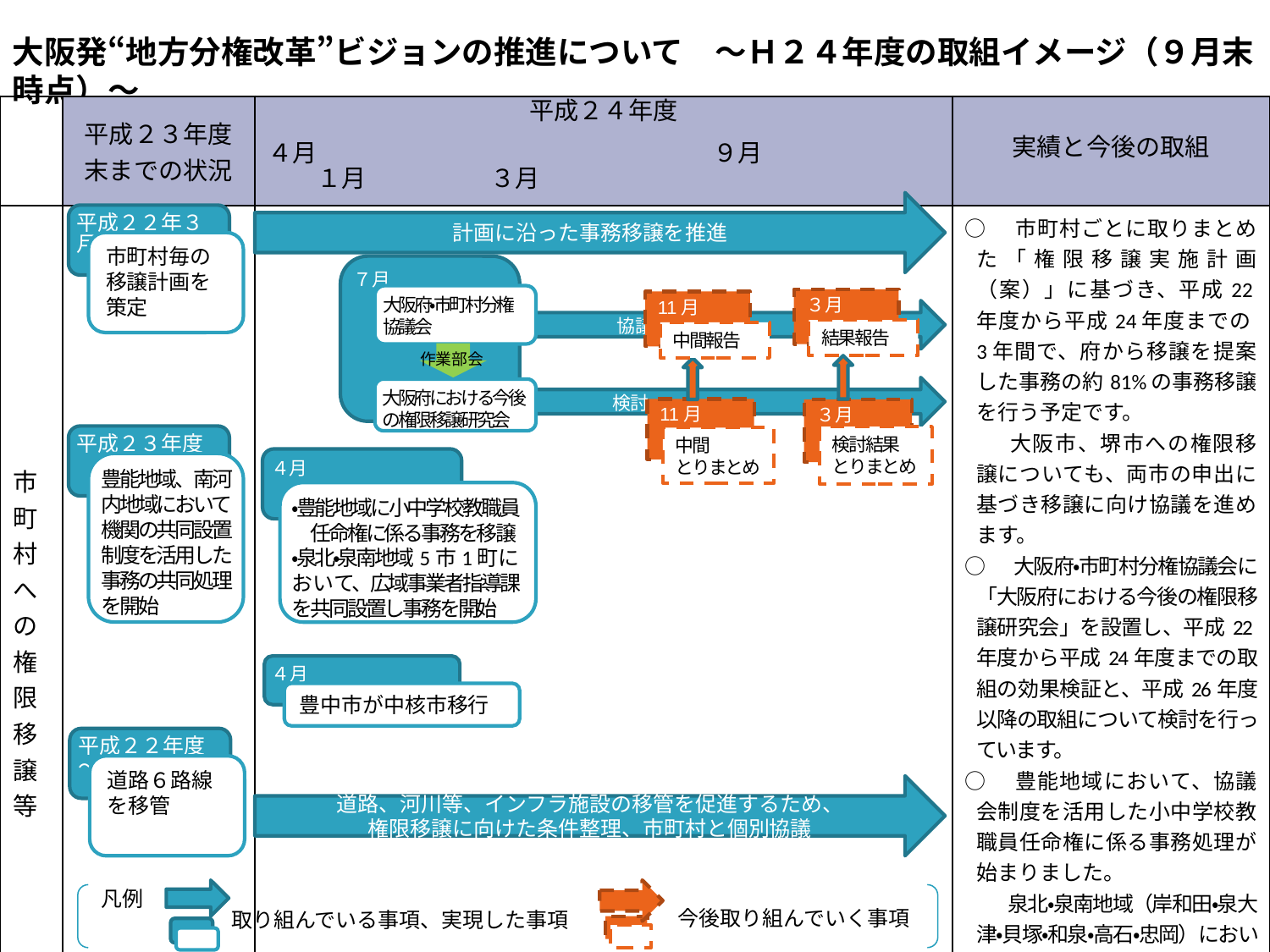

大阪発“地方分権改革”ビジョンの推進について　～Ｈ２４年度の取組イメージ（９月末時点）～
|  | 平成２３年度末までの状況 | 平成２４年度 | 実績と今後の取組 |
| --- | --- | --- | --- |
|  |  | ４月　　　　　　　　　　　　　　　　９月　　　　　　　　　１月　　　　　３月 |  |
| 市町村への権限移譲等 |  |  | ○　市町村ごとに取りまとめた「権限移譲実施計画（案）」に基づき、平成22年度から平成24年度までの3年間で、府から移譲を提案した事務の約81%の事務移譲を行う予定です。　 　　大阪市、堺市への権限移譲についても、両市の申出に基づき移譲に向け協議を進めます。 ○　大阪府・市町村分権協議会に「大阪府における今後の権限移譲研究会」を設置し、平成22年度から平成24年度までの取組の効果検証と、平成26年度以降の取組について検討を行っています。 ○　豊能地域において、協議会制度を活用した小中学校教職員任命権に係る事務処理が始まりました。 　　泉北・泉南地域（岸和田・泉大津・貝塚・和泉・高石・忠岡）において、広域事業者指導課を共同設置し事務を開始しています。 ○　豊中市が中核市に移行しました。 ○　市町村への道路、河川の移譲については、国の出先機関改革等に併せ、権限移譲に向けた条件整理を行います。また、移管を希望する市町村との個別協議を進めます。 |
計画に沿った事務移譲を推進
平成２２年３月
市町村毎の移譲計画を策定
７月
大阪府・市町村分権協議会
３月
結果報告
11月
中間報告
　　　　協議
作業部会

　　　　検討
大阪府における今後の権限移譲研究会
11月
中間
とりまとめ
３月
検討結果
とりまとめ
平成２３年度
４月
豊能地域、南河内地域において機関の共同設置制度を活用した事務の共同処理を開始
・豊能地域に小中学校教職員　任命権に係る事務を移譲
・泉北・泉南地域5市1町において、広域事業者指導課を共同設置し事務を開始
４月
豊中市が中核市移行
平成２２年度～
道路６路線を移管
道路、河川等、インフラ施設の移管を促進するため、
権限移譲に向けた条件整理、市町村と個別協議
凡例

今後取り組んでいく事項
取り組んでいる事項、実現した事項